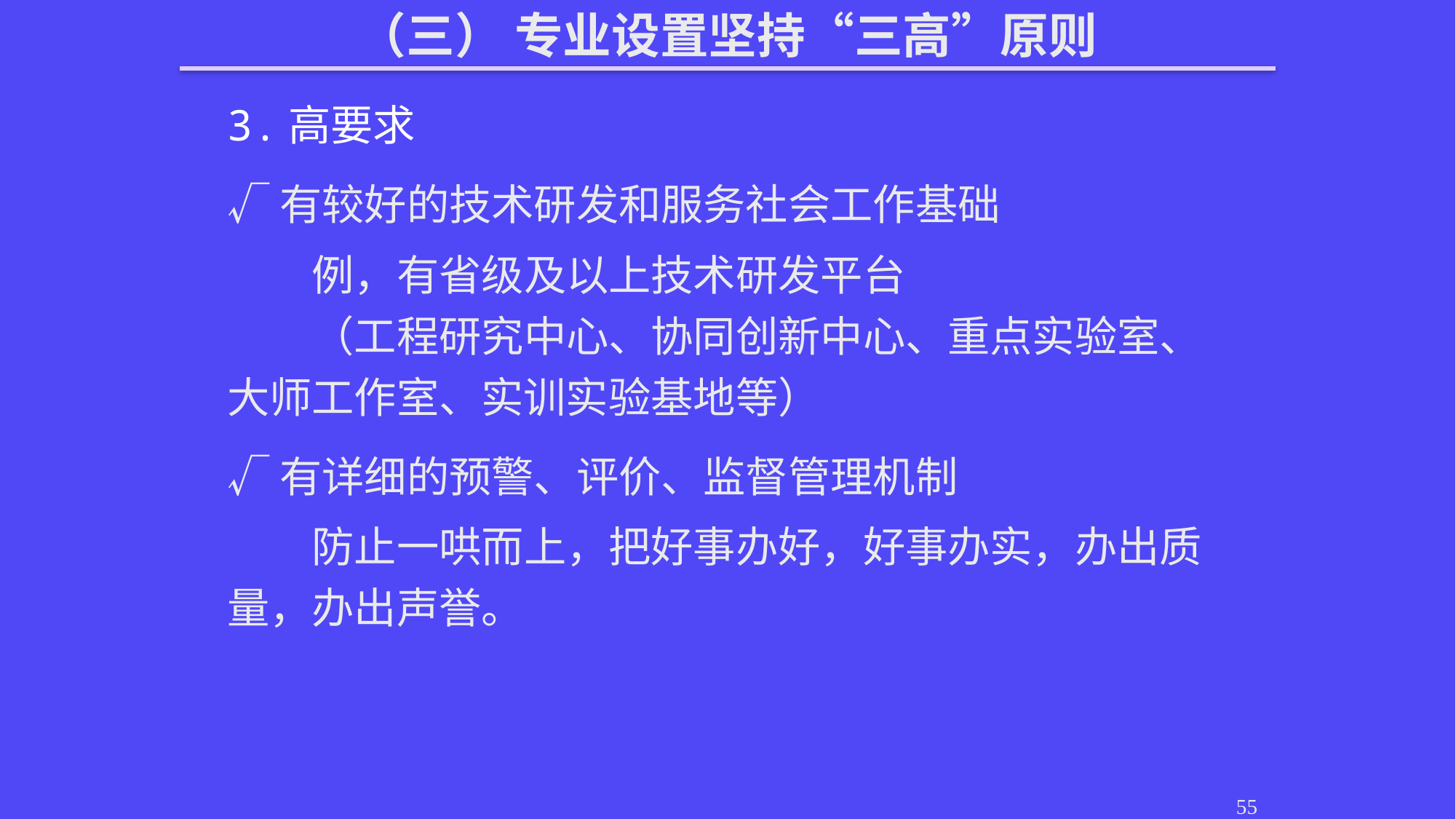

（三） 专业设置坚持“三高”原则
3.高要求
√有较好的技术研发和服务社会工作基础
例，有省级及以上技术研发平台
（工程研究中心、协同创新中心、重点实验室、大师工作室、实训实验基地等）
√有详细的预警、评价、监督管理机制
防止一哄而上，把好事办好，好事办实，办出质量，办出声誉。

55